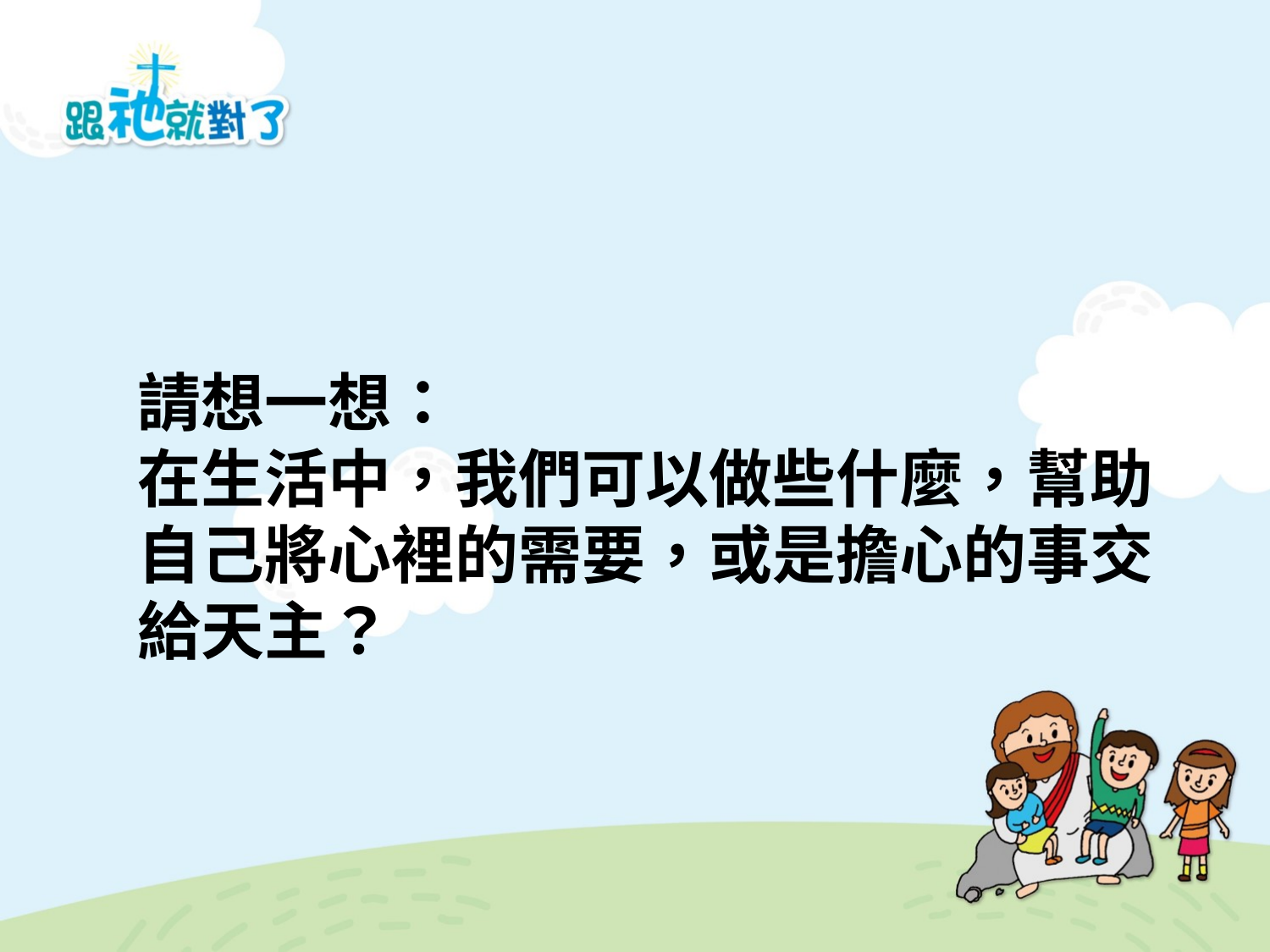

請想一想：
在生活中，我們可以做些什麼，幫助自己將心裡的需要，或是擔心的事交給天主？